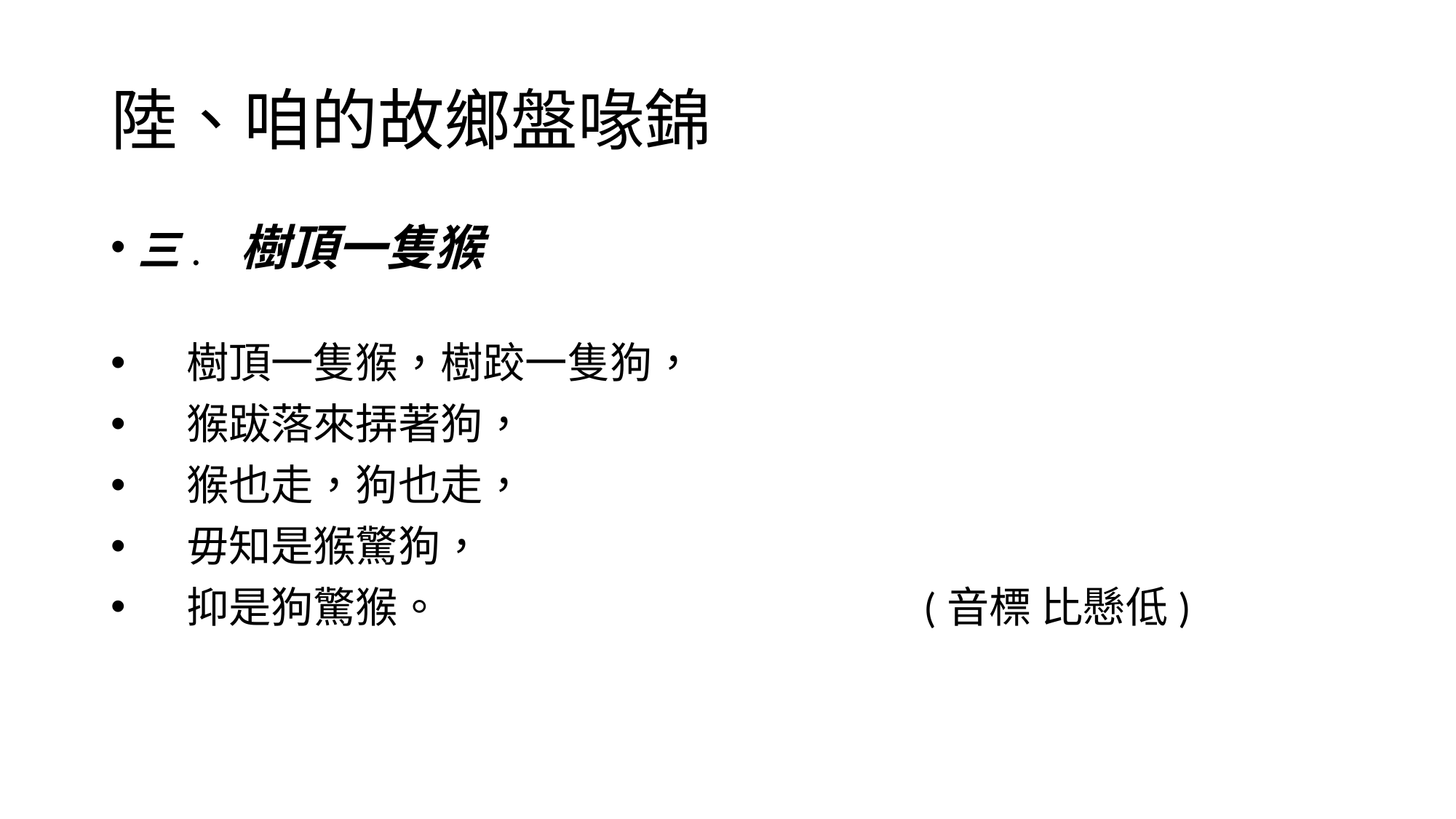

# 陸、咱的故鄉盤喙錦
三.   樹頂一隻猴
    樹頂一隻猴，樹跤一隻狗，
    猴跋落來挵著狗，
    猴也走，狗也走，
    毋知是猴驚狗，
    抑是狗驚猴。                                                  (音標 比懸低)